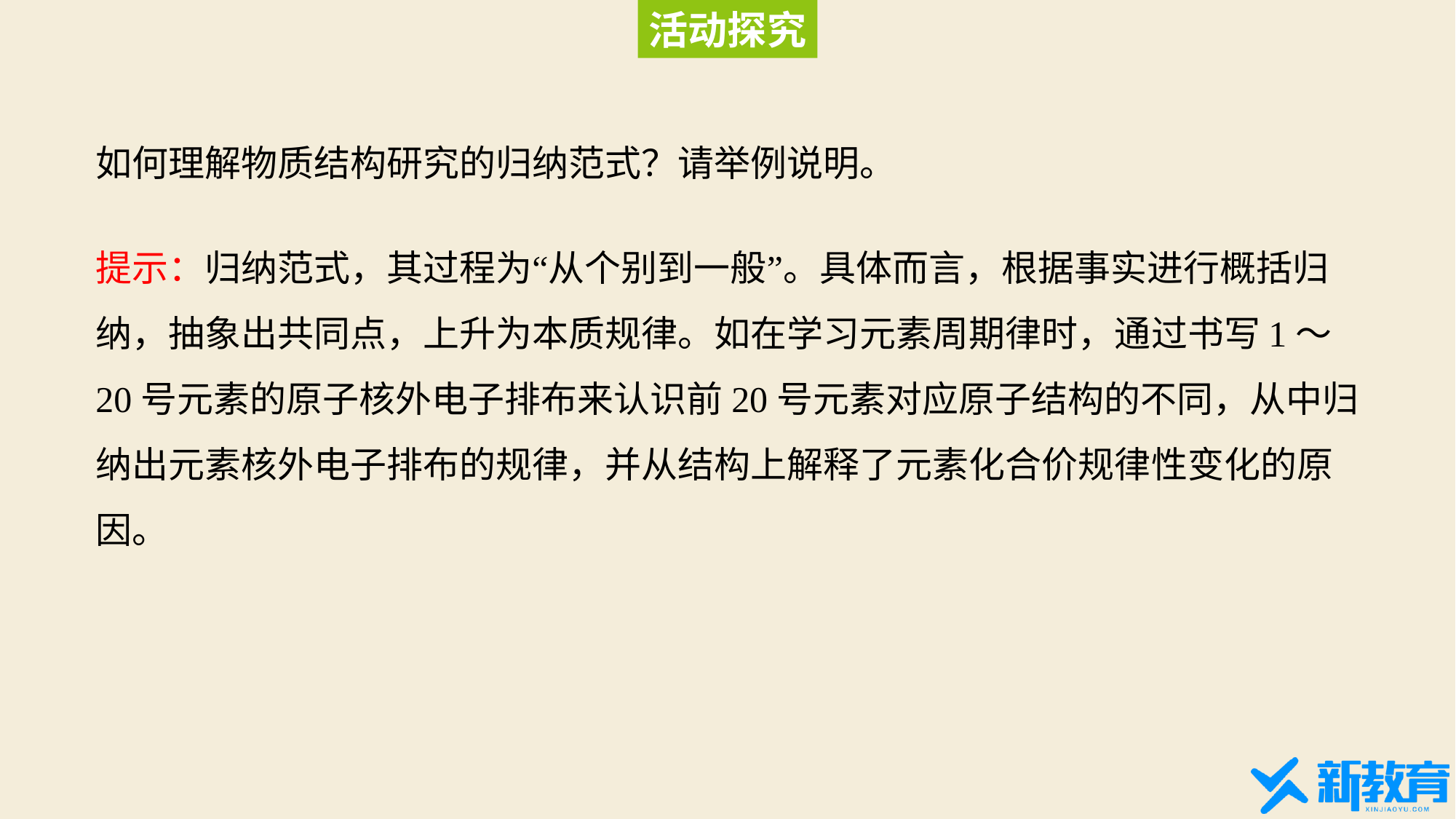

活动探究
如何理解物质结构研究的归纳范式？请举例说明。
提示：归纳范式，其过程为“从个别到一般”。具体而言，根据事实进行概括归纳，抽象出共同点，上升为本质规律。如在学习元素周期律时，通过书写1～20号元素的原子核外电子排布来认识前20号元素对应原子结构的不同，从中归纳出元素核外电子排布的规律，并从结构上解释了元素化合价规律性变化的原因。